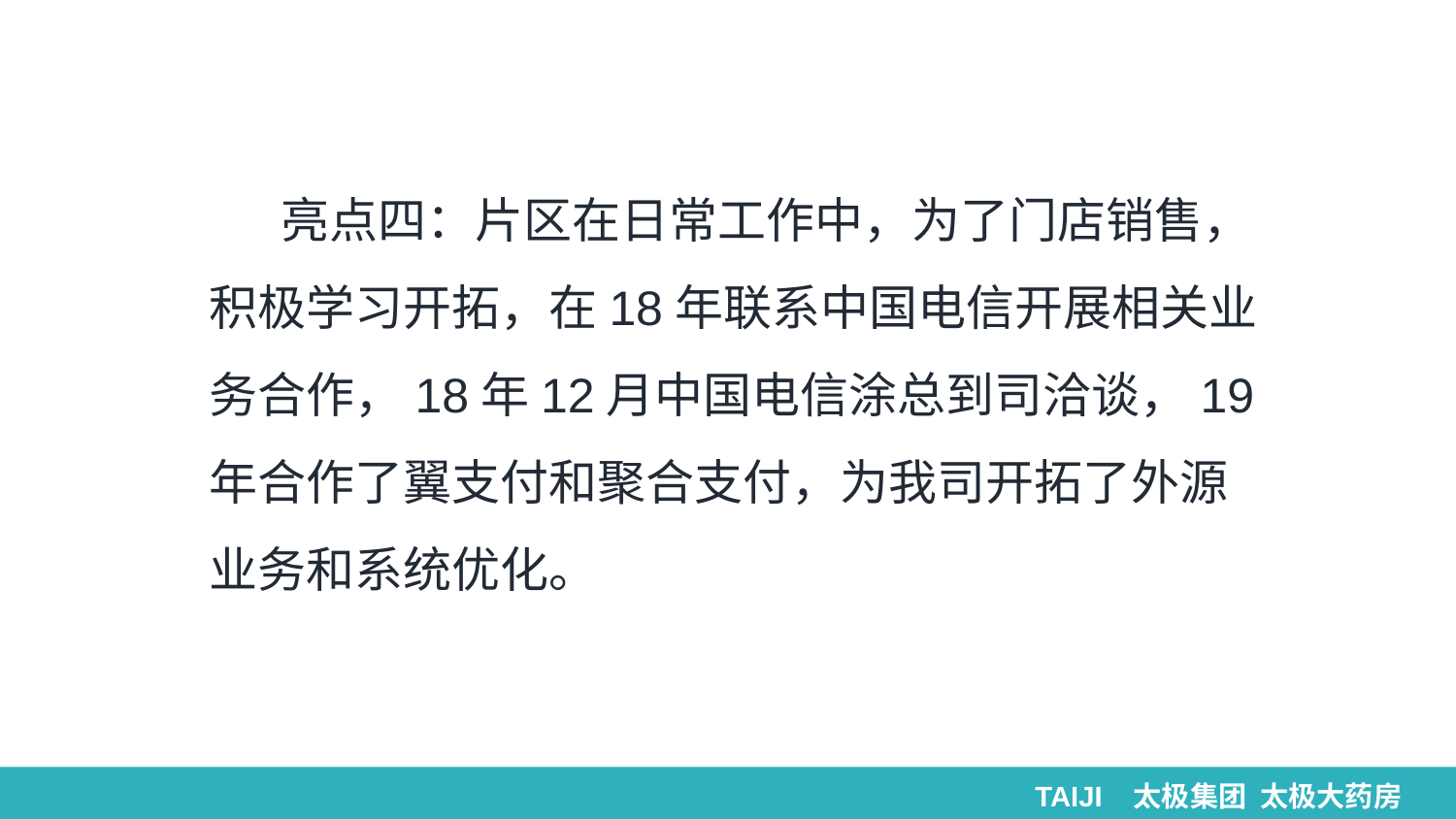

亮点四：片区在日常工作中，为了门店销售，积极学习开拓，在18年联系中国电信开展相关业务合作，18年12月中国电信涂总到司洽谈，19年合作了翼支付和聚合支付，为我司开拓了外源业务和系统优化。

TAIJI   太极集团  太极大药房